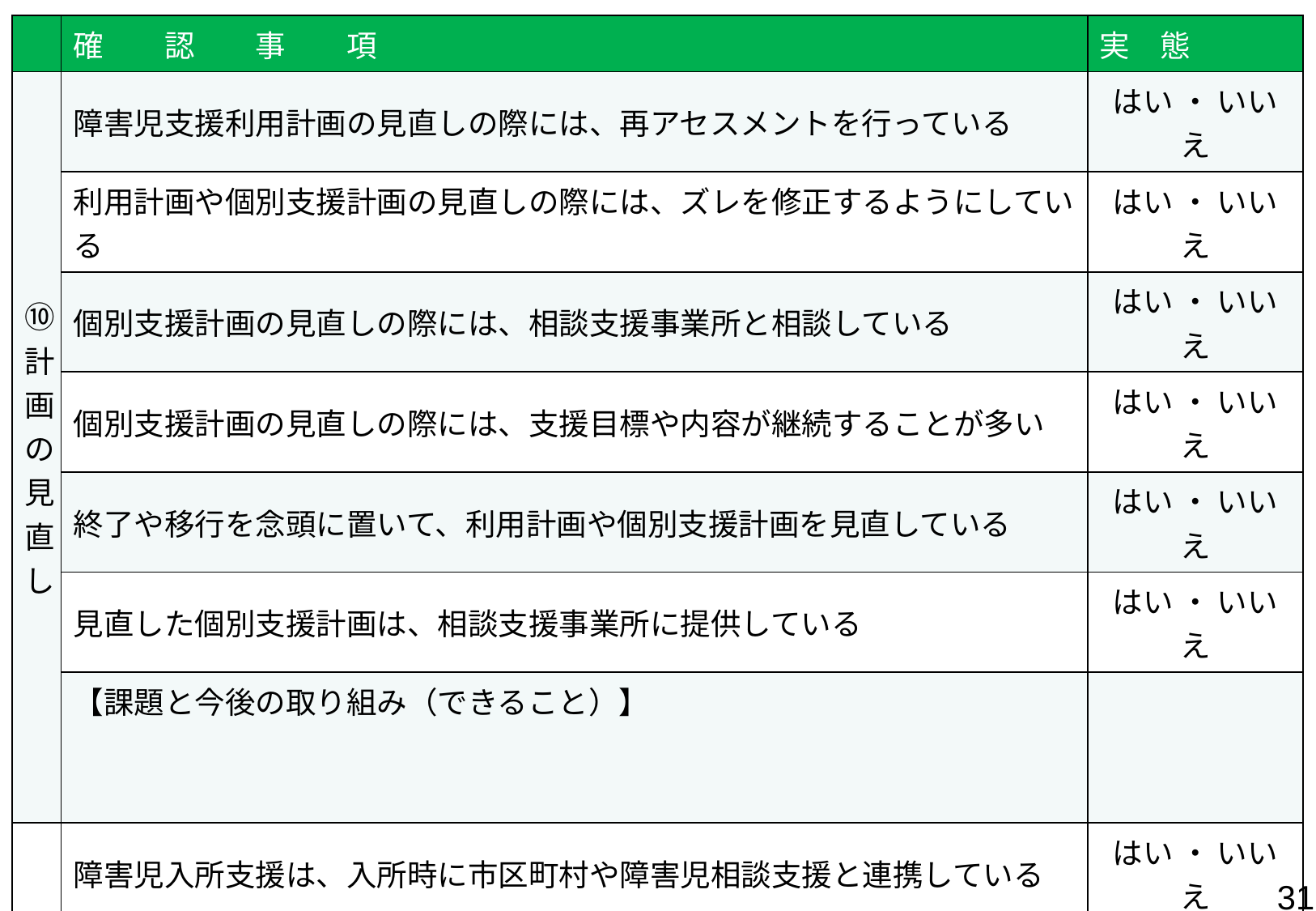

|  | 確　　認　　事　　項 | 実　態 |
| --- | --- | --- |
| ⑩計画の見直し | 障害児支援利用計画の見直しの際には、再アセスメントを行っている | はい ・ いいえ |
|  | 利用計画や個別支援計画の見直しの際には、ズレを修正するようにしている | はい ・ いいえ |
|  | 個別支援計画の見直しの際には、相談支援事業所と相談している | はい ・ いいえ |
|  | 個別支援計画の見直しの際には、支援目標や内容が継続することが多い | はい ・ いいえ |
|  | 終了や移行を念頭に置いて、利用計画や個別支援計画を見直している | はい ・ いいえ |
|  | 見直した個別支援計画は、相談支援事業所に提供している | はい ・ いいえ |
|  | 【課題と今後の取り組み（できること）】 |  |
| その他 | 障害児入所支援は、入所時に市区町村や障害児相談支援と連携している | はい ・ いいえ |
|  | 障害児入所支援は、帰省時の支援体制について行政や相談支援と連携している | はい ・ いいえ |
|  | 障害児入所支援は、退所に向け事前に市町村や相談支援と連携しながら進めている | はい ・ いいえ |
|  | 障害児入所施設は、者施設移行に向けて者施設や相談支援と連携している | はい ・ いいえ |
|  | 【課題と今後の取り組み（できること）】 |  |
31